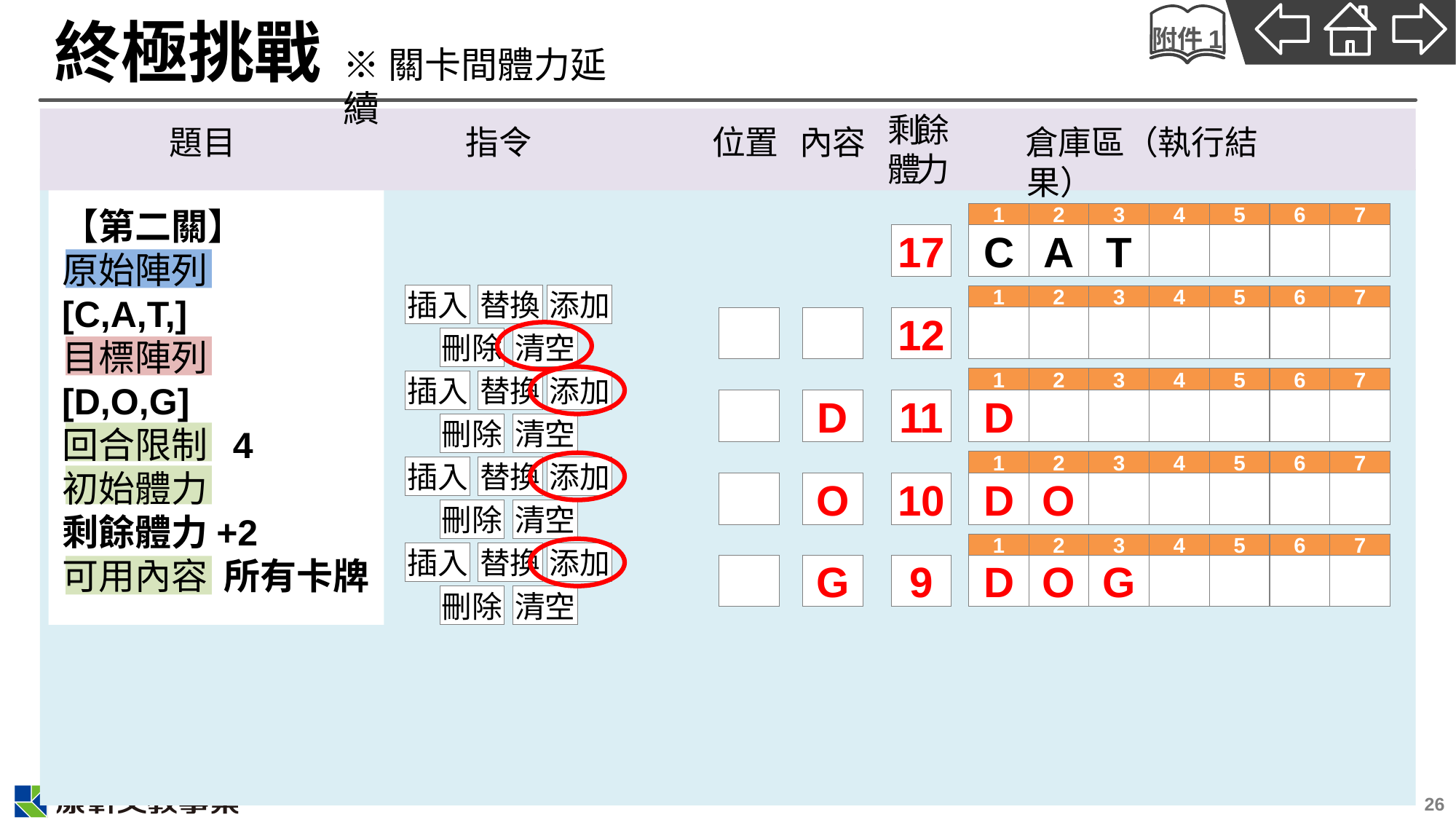

# 終極挑戰
附件1
※關卡間體力延續

剩餘
體力
題目
指令
位置
內容
倉庫區（執行結果）

【第二關】
原始陣列
[C,A,T,]
目標陣列
[D,O,G]
回合限制  4
初始體力
剩餘體力+2
可用內容  所有卡牌

1
2
3
4
5
6
7
C
A
T

17
插入
替換
添加
1
2
3
4
5
6
7

12

刪除
清空

1
2
3
4
5
6
7

插入
替換
添加

D

11
D
刪除
清空
1
2
3
4
5
6
7

插入
替換
添加

O

10
D
O
刪除
清空
1
2
3
4
5
6
7

插入
替換
添加

G

9
D
O
G
刪除
清空
26